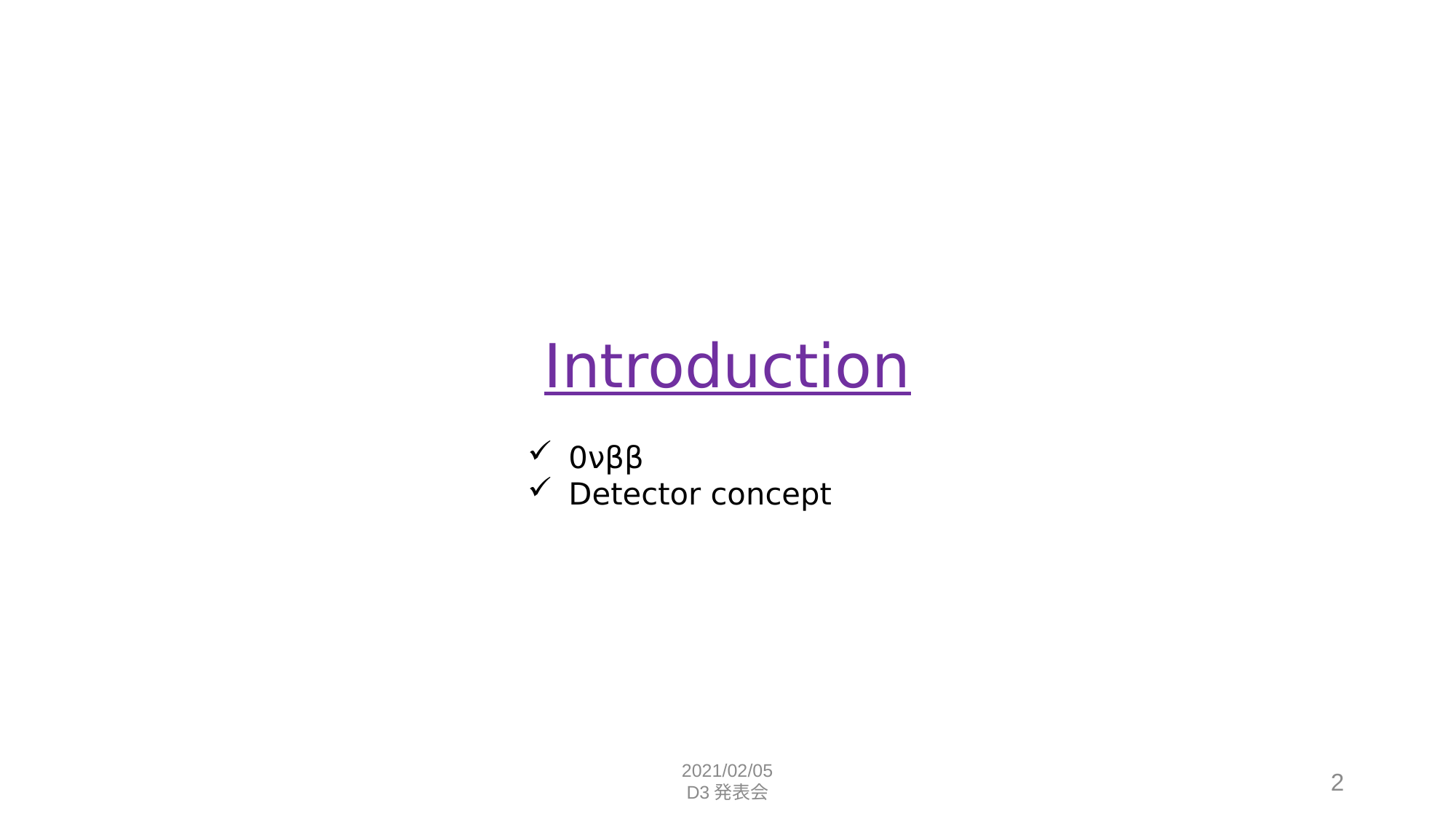

Introduction
0νββ
Detector concept
2021/02/05
D3発表会
2